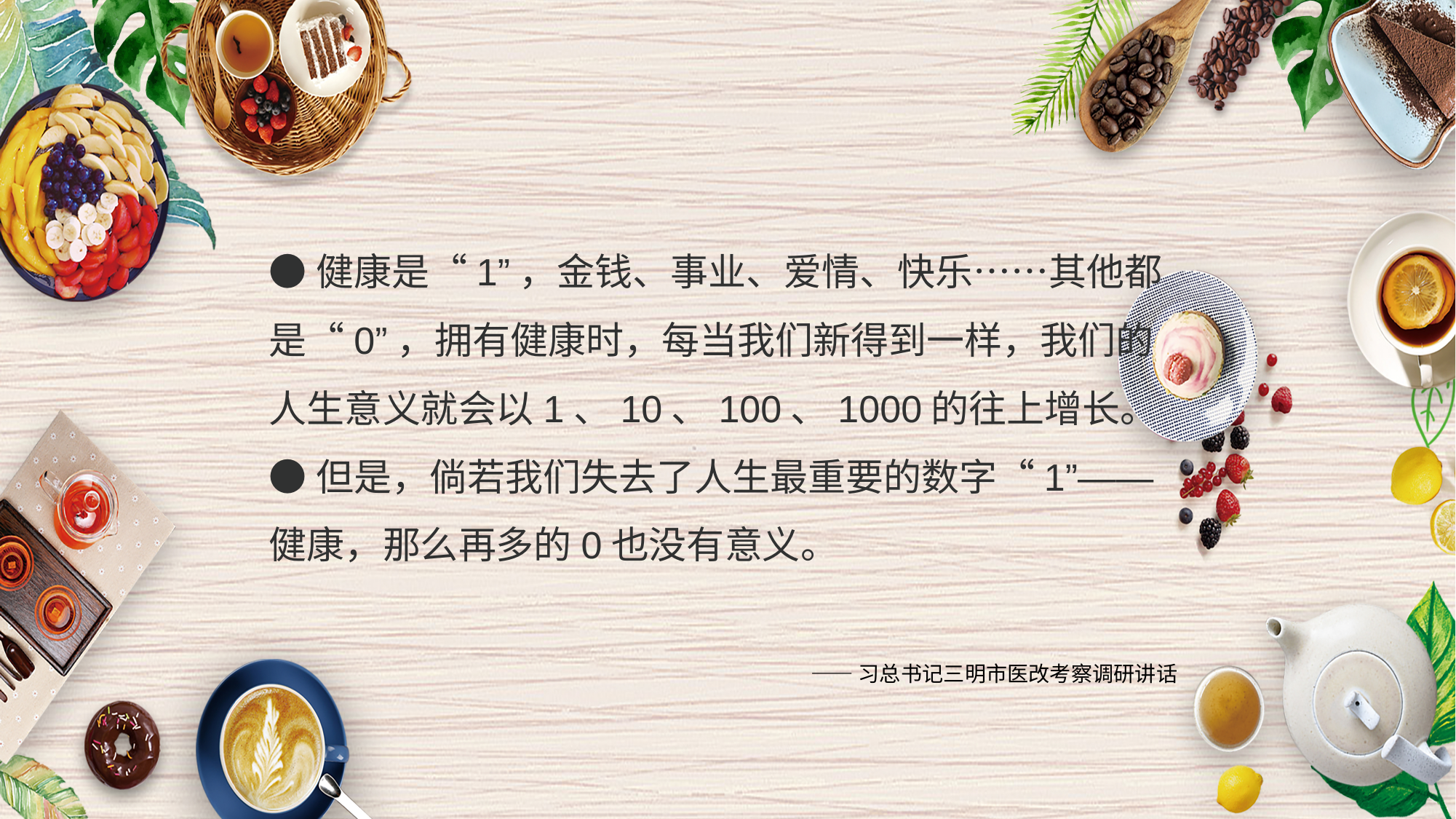

●健康是“1”，金钱、事业、爱情、快乐……其他都是“0”，拥有健康时，每当我们新得到一样，我们的人生意义就会以1、10、100、1000的往上增长。
●但是，倘若我们失去了人生最重要的数字“1”——健康，那么再多的0也没有意义。
——习总书记三明市医改考察调研讲话